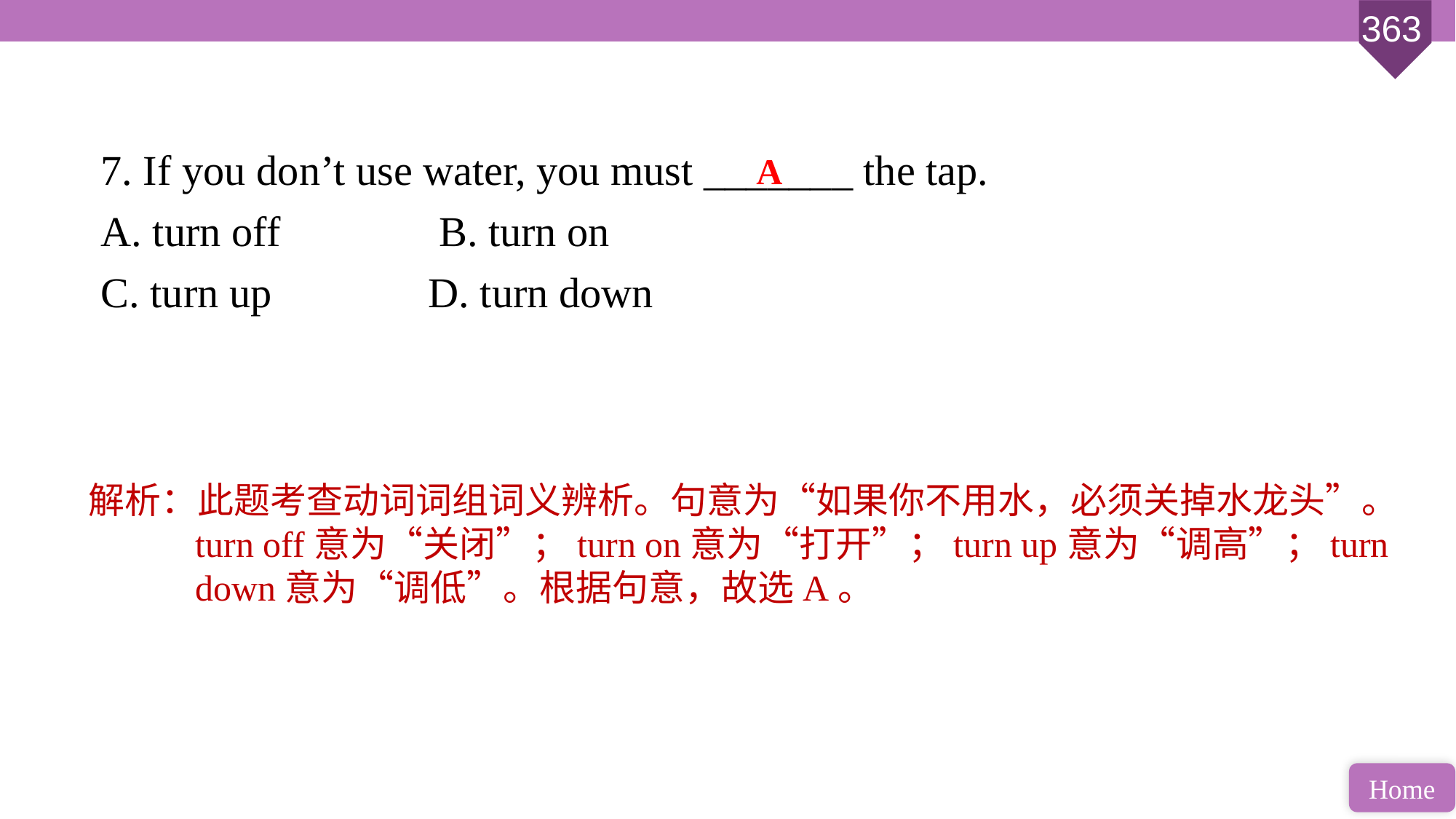

7. If you don’t use water, you must _______ the tap.
A. turn off		 B. turn on
C. turn up	 	D. turn down
A
解析：此题考查动词词组词义辨析。句意为“如果你不用水，必须关掉水龙头”。turn off意为“关闭”；turn on意为“打开”；turn up意为“调高”；turn down意为“调低”。根据句意，故选A。